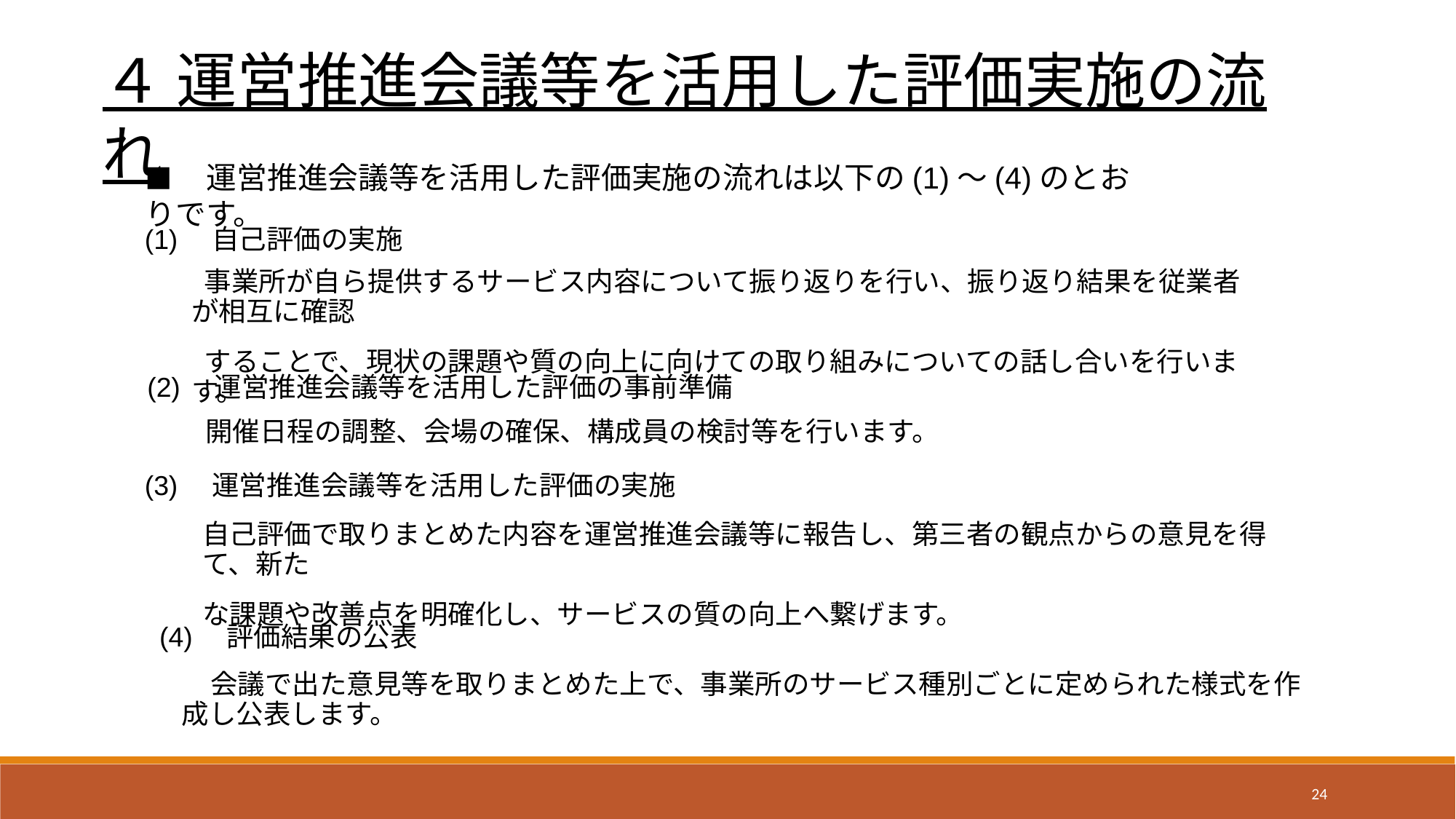

４ 運営推進会議等を活用した評価実施の流れ
■　運営推進会議等を活用した評価実施の流れは以下の(1)～(4)のとおりです。
(1)　自己評価の実施
 事業所が自ら提供するサービス内容について振り返りを行い、振り返り結果を従業者が相互に確認
 することで、現状の課題や質の向上に向けての取り組みについての話し合いを行います。

(2)　運営推進会議等を活用した評価の事前準備
開催日程の調整、会場の確保、構成員の検討等を行います。
(3)　運営推進会議等を活用した評価の実施
自己評価で取りまとめた内容を運営推進会議等に報告し、第三者の観点からの意見を得て、新た
な課題や改善点を明確化し、サービスの質の向上へ繋げます。
　 (4)　評価結果の公表
 会議で出た意見等を取りまとめた上で、事業所のサービス種別ごとに定められた様式を作成し公表します。
24